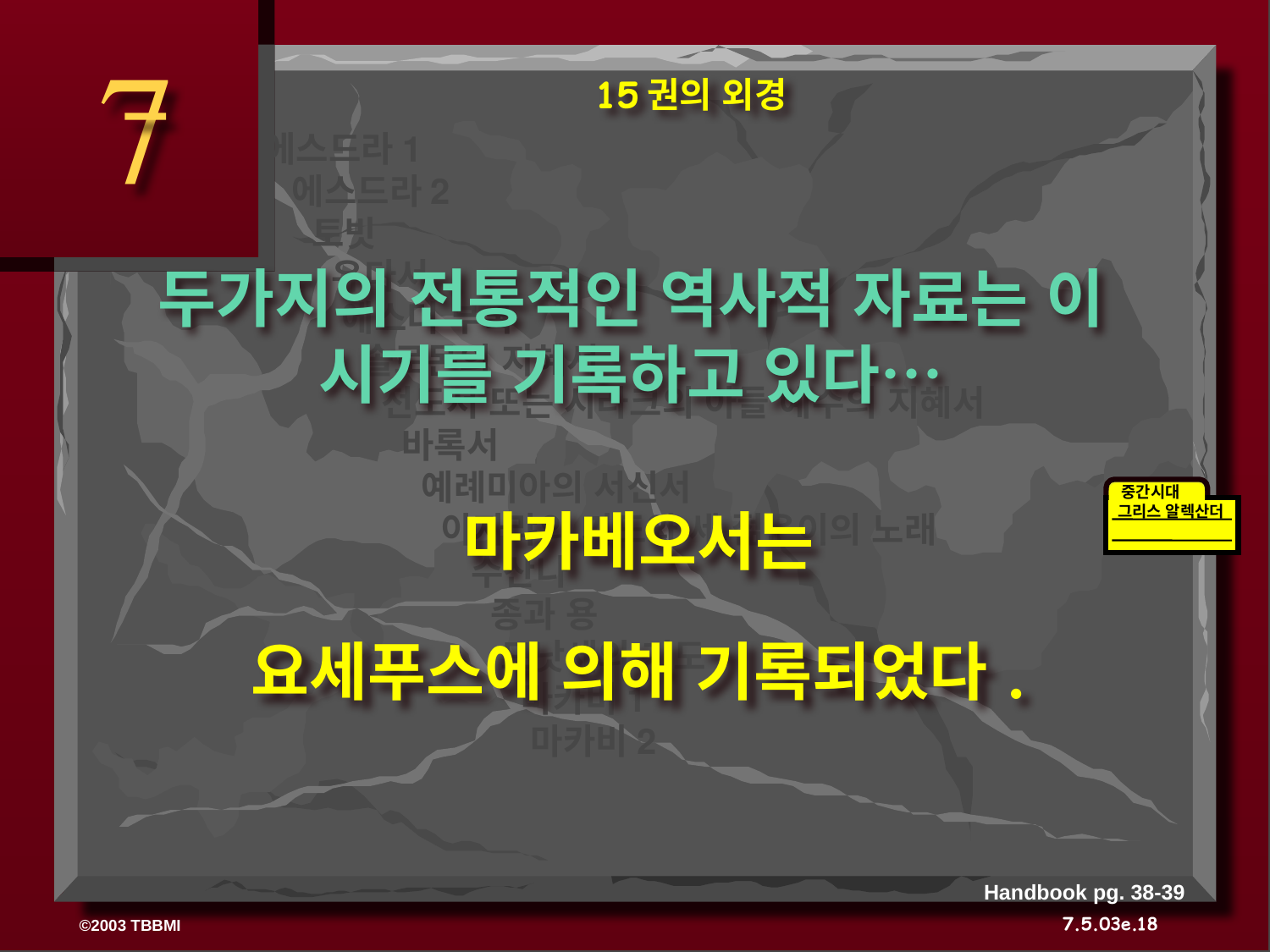

7
15권의 외경

에스드라1
  에스드라2
    토빗
      유다서
       에스더 부록
         솔로몬의 지혜서
           전도서 또는 시라크의 아들 예수의 지혜서
             바록서
               예례미아의 서신서
                 아자랴의 기도와 세 젊은이의 노래
                    수산나
                      종과 용
                       므낫세의 기도
                         마카비1
                          마카비2
두가지의 전통적인 역사적 자료는 이 시기를 기록하고 있다…
중간시대

 마카베오서는
그리스 알렉산더

요세푸스에 의해 기록되었다.
Handbook pg. 38-39

18